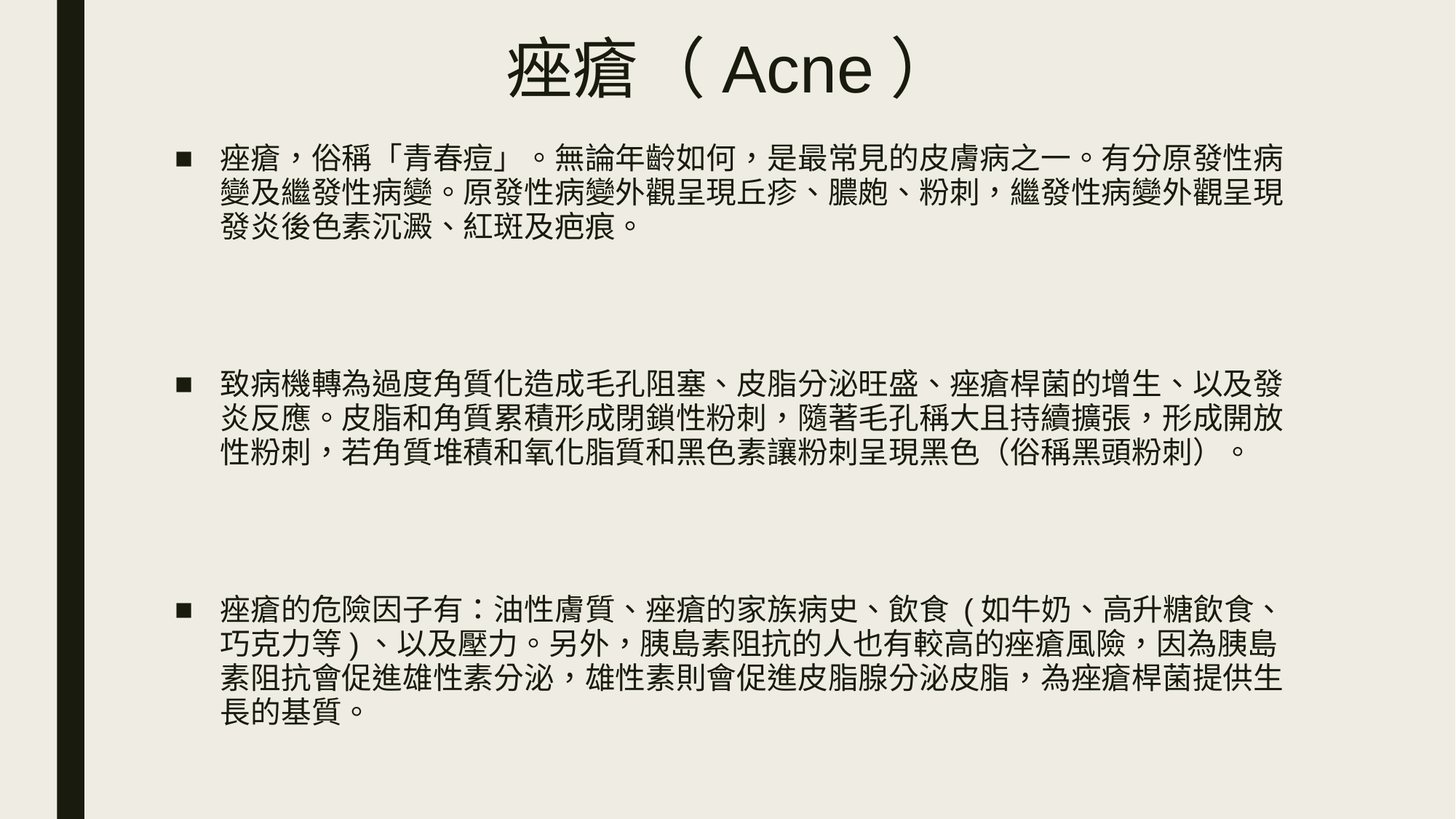

# 痤瘡（Acne）
痤瘡，俗稱「青春痘」。無論年齡如何，是最常見的皮膚病之一。有分原發性病變及繼發性病變。原發性病變外觀呈現丘疹、膿皰、粉刺，繼發性病變外觀呈現發炎後色素沉澱、紅斑及疤痕。

致病機轉為過度角質化造成毛孔阻塞、皮脂分泌旺盛、痤瘡桿菌的增生、以及發炎反應。皮脂和角質累積形成閉鎖性粉刺，隨著毛孔稱大且持續擴張，形成開放性粉刺，若角質堆積和氧化脂質和黑色素讓粉刺呈現黑色（俗稱黑頭粉刺）。

痤瘡的危險因子有：油性膚質、痤瘡的家族病史、飲食 (如牛奶、高升糖飲食、巧克力等)、以及壓力。另外，胰島素阻抗的人也有較高的痤瘡風險，因為胰島素阻抗會促進雄性素分泌，雄性素則會促進皮脂腺分泌皮脂，為痤瘡桿菌提供生長的基質。